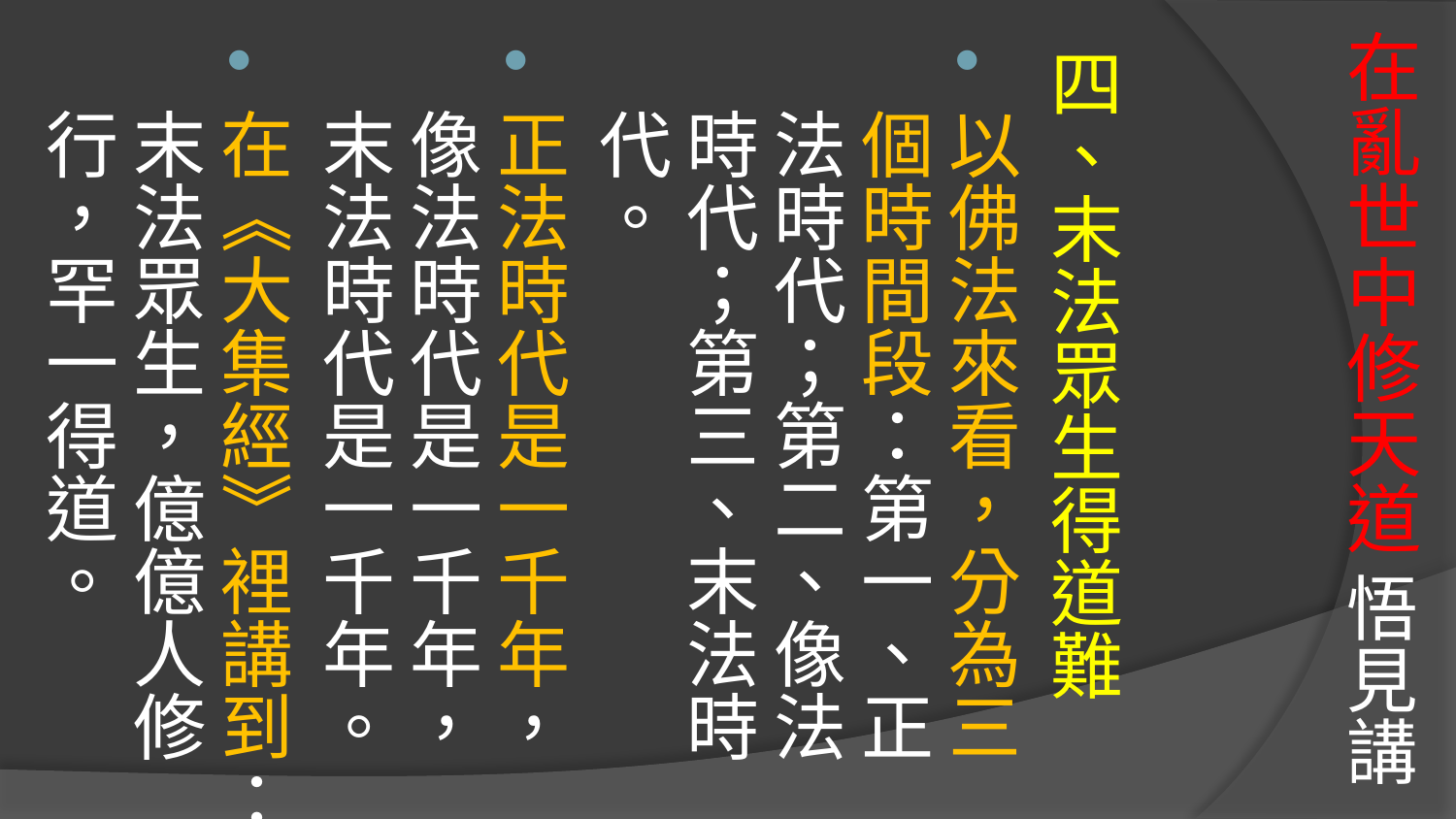

# 在亂世中修天道 悟見講
四、末法眾生得道難
以佛法來看，分為三個時間段：第一、正法時代；第二、像法時代；第三、末法時代。
正法時代是一千年，像法時代是一千年，末法時代是一千年。
在《大集經》裡講到：末法眾生，億億人修行，罕一得道。